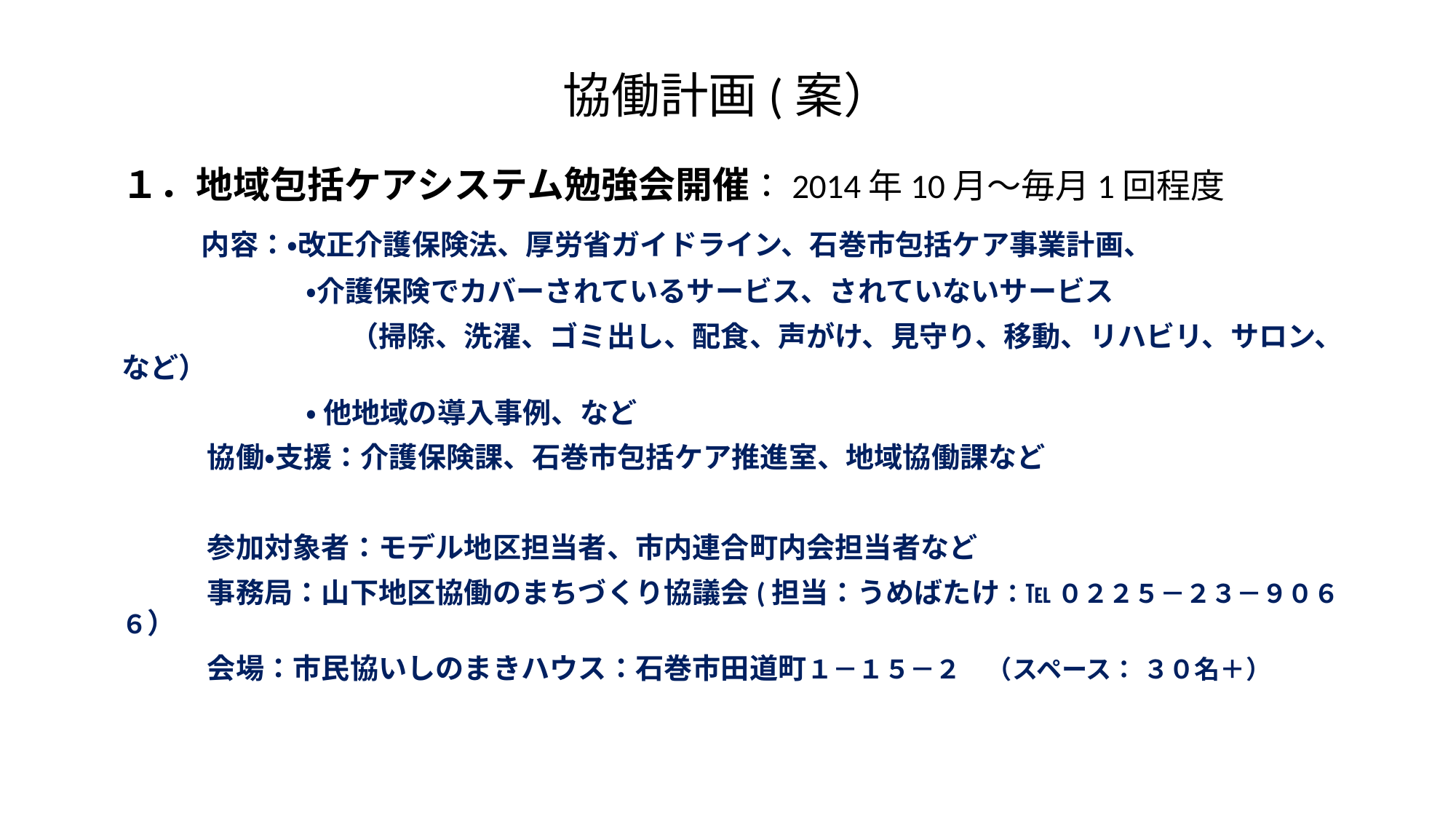

# 協働計画(案）
１．地域包括ケアシステム勉強会開催：2014年10月〜毎月1回程度
　　内容：・改正介護保険法、厚労省ガイドライン、石巻市包括ケア事業計画、
　　　　　　  ・介護保険でカバーされているサービス、されていないサービス
　　　　　　　　（掃除、洗濯、ゴミ出し、配食、声がけ、見守り、移動、リハビリ、サロン、など）
　　　　　　  ・ 他地域の導入事例、など
　　　協働・支援：介護保険課、石巻市包括ケア推進室、地域協働課など

　　　参加対象者：モデル地区担当者、市内連合町内会担当者など
　　　事務局：山下地区協働のまちづくり協議会(担当：うめばたけ：℡ ０２２５－２３－９０６６）
　　　会場：市民協いしのまきハウス：石巻市田道町１－１５－２　（スペース： ３０名＋）